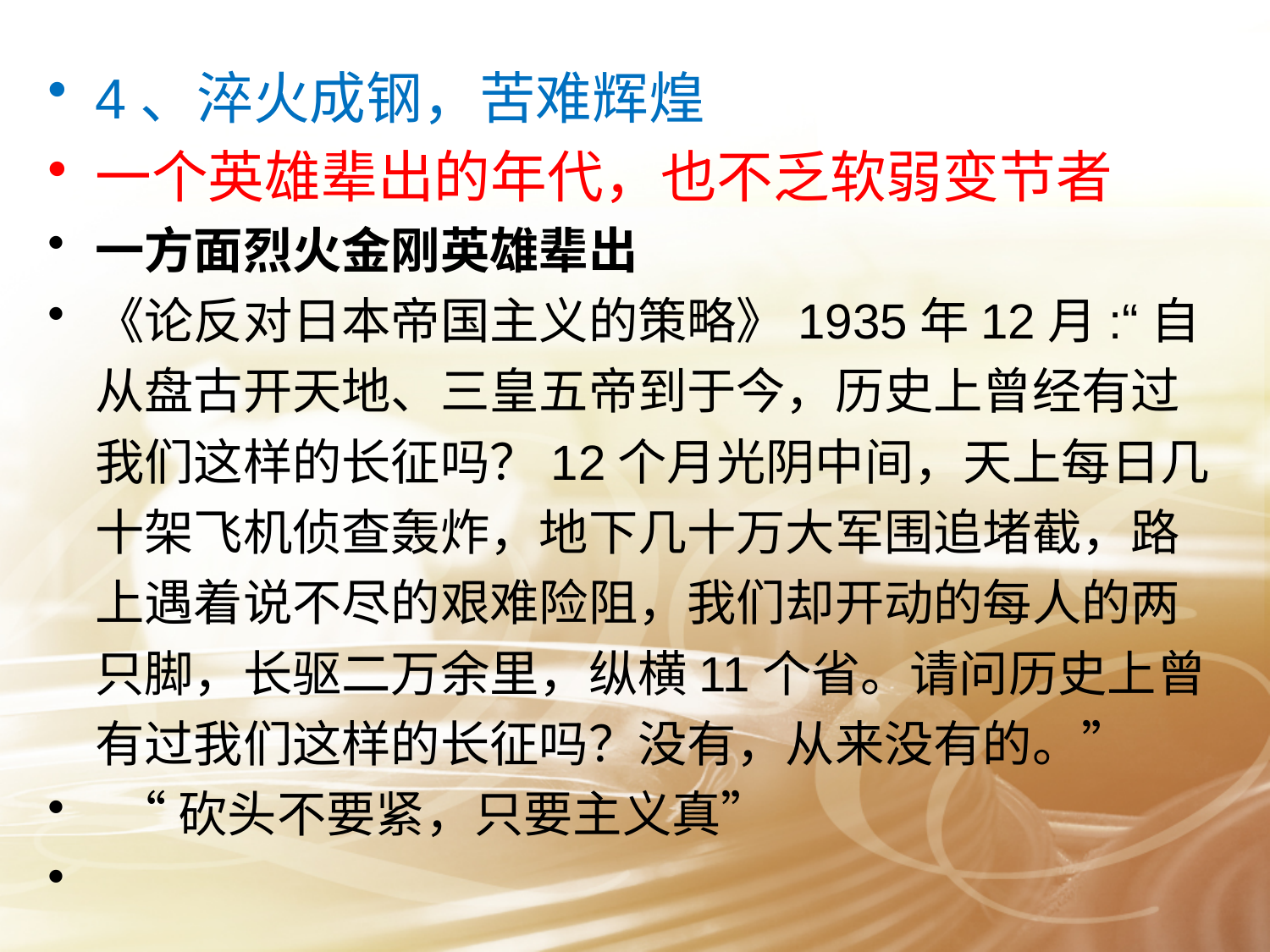

#
4、淬火成钢，苦难辉煌
一个英雄辈出的年代，也不乏软弱变节者
一方面烈火金刚英雄辈出
《论反对日本帝国主义的策略》1935年12月:“自从盘古开天地、三皇五帝到于今，历史上曾经有过我们这样的长征吗？12个月光阴中间，天上每日几十架飞机侦查轰炸，地下几十万大军围追堵截，路上遇着说不尽的艰难险阻，我们却开动的每人的两只脚，长驱二万余里，纵横11个省。请问历史上曾有过我们这样的长征吗？没有，从来没有的。”
  “砍头不要紧，只要主义真”